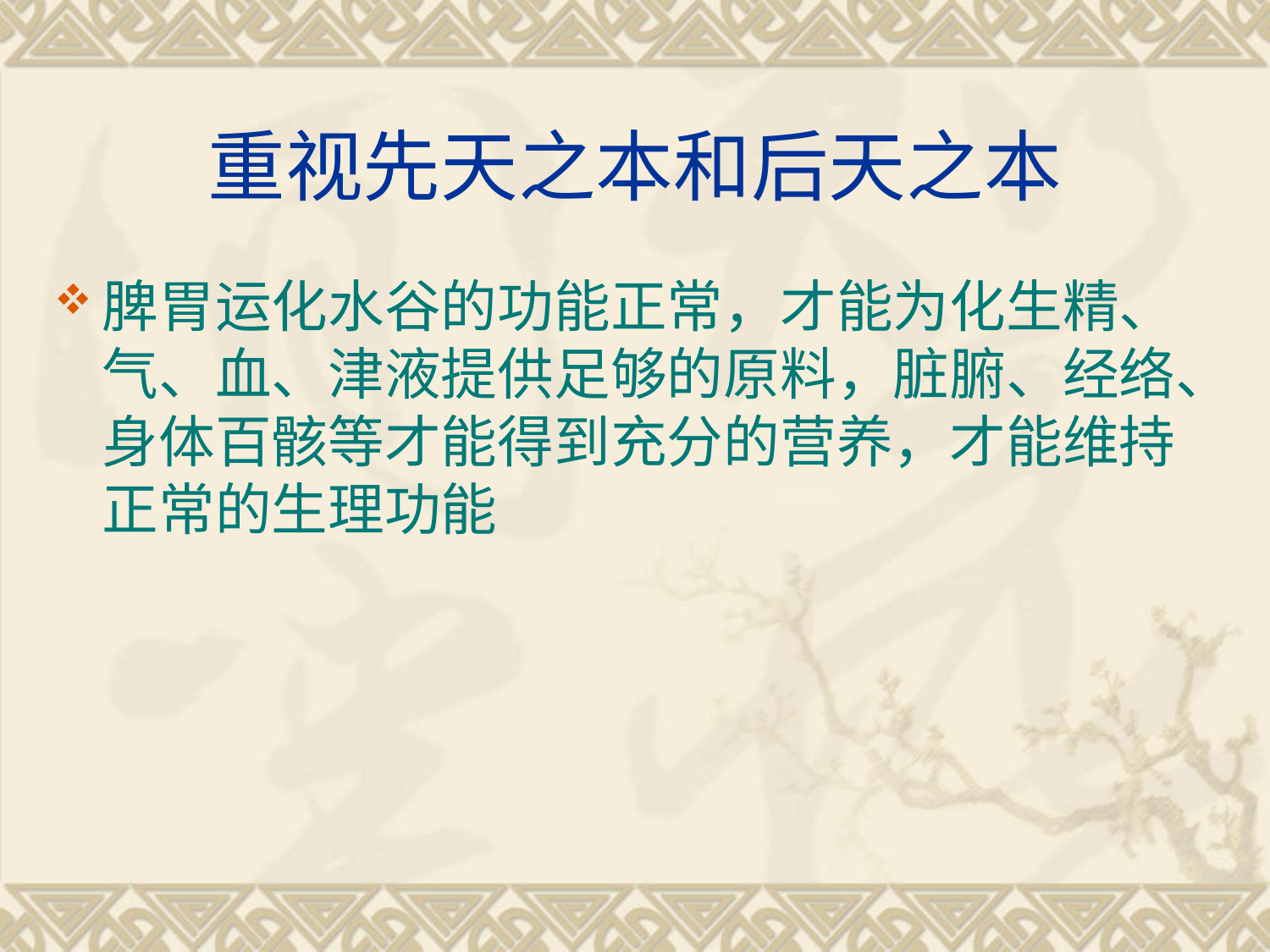

# 重视先天之本和后天之本
脾胃运化水谷的功能正常，才能为化生精、气、血、津液提供足够的原料，脏腑、经络、身体百骸等才能得到充分的营养，才能维持正常的生理功能